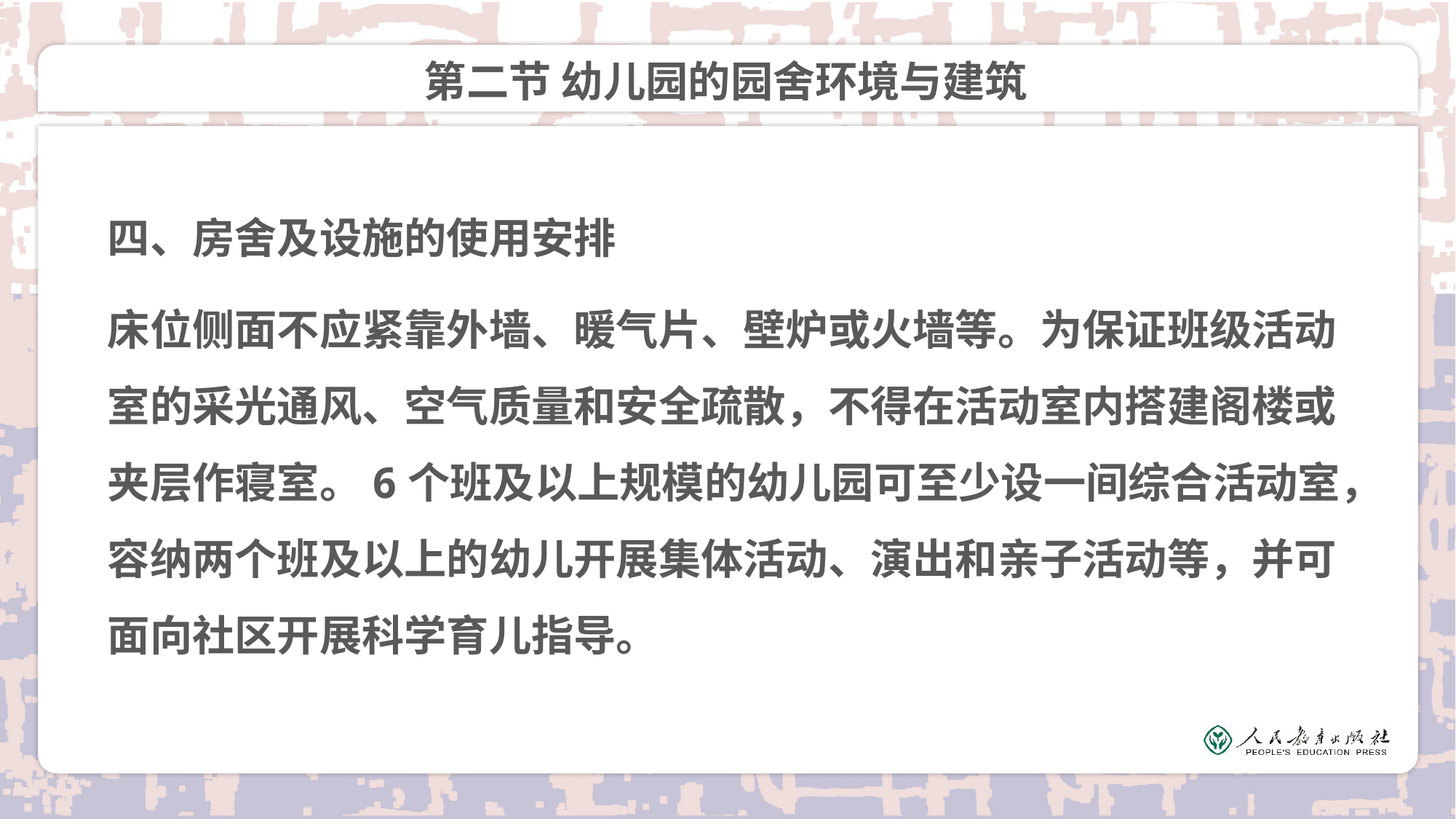

# 第二节 幼儿园的园舍环境与建筑
四、房舍及设施的使用安排
床位侧面不应紧靠外墙、暖气片、壁炉或火墙等。为保证班级活动室的采光通风、空气质量和安全疏散，不得在活动室内搭建阁楼或夹层作寝室。6个班及以上规模的幼儿园可至少设一间综合活动室，容纳两个班及以上的幼儿开展集体活动、演出和亲子活动等，并可面向社区开展科学育儿指导。